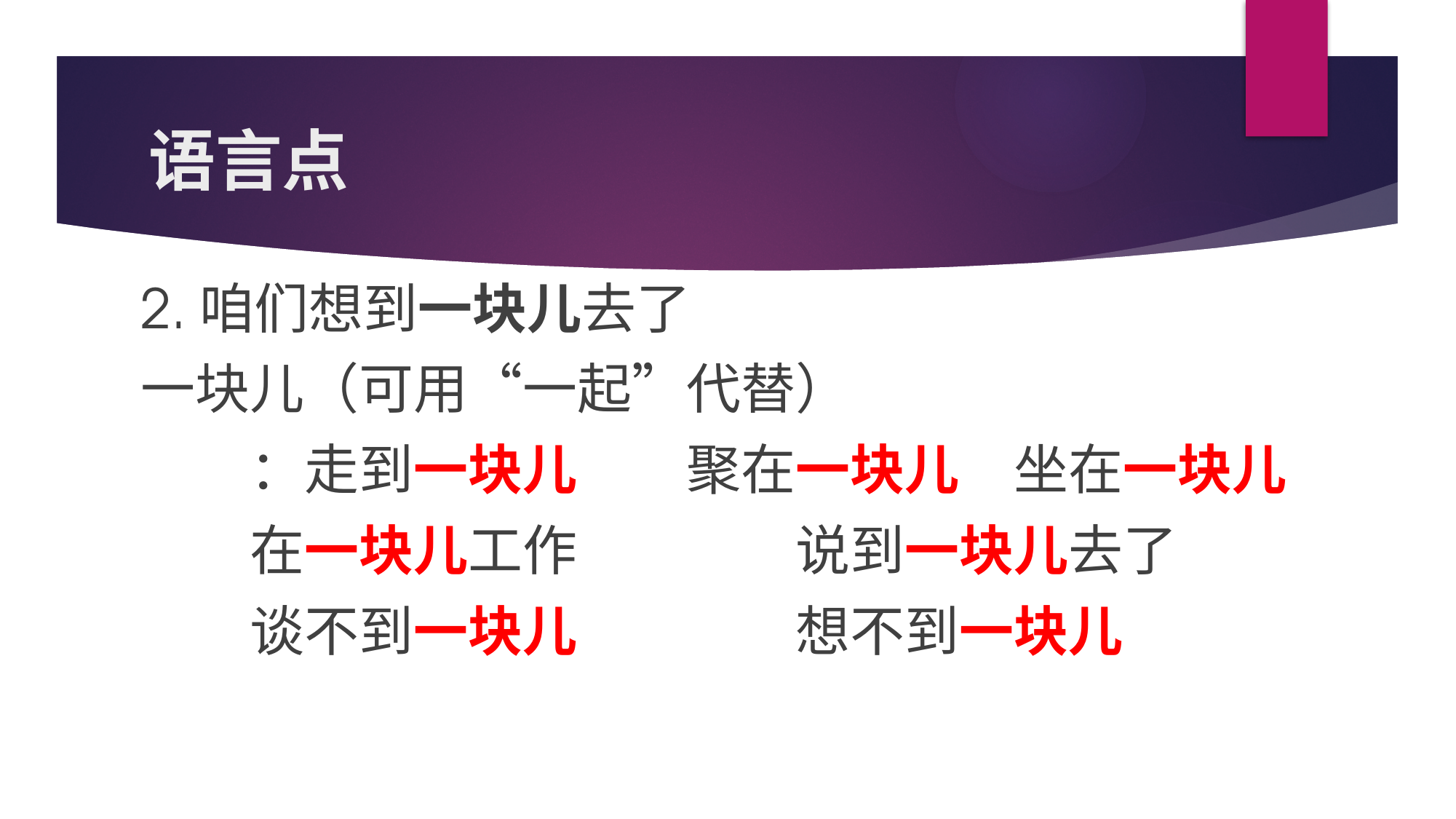

# 语言点
2.咱们想到一块儿去了
一块儿（可用“一起”代替）
	：走到一块儿	聚在一块儿	坐在一块儿
	在一块儿工作		说到一块儿去了
	谈不到一块儿		想不到一块儿